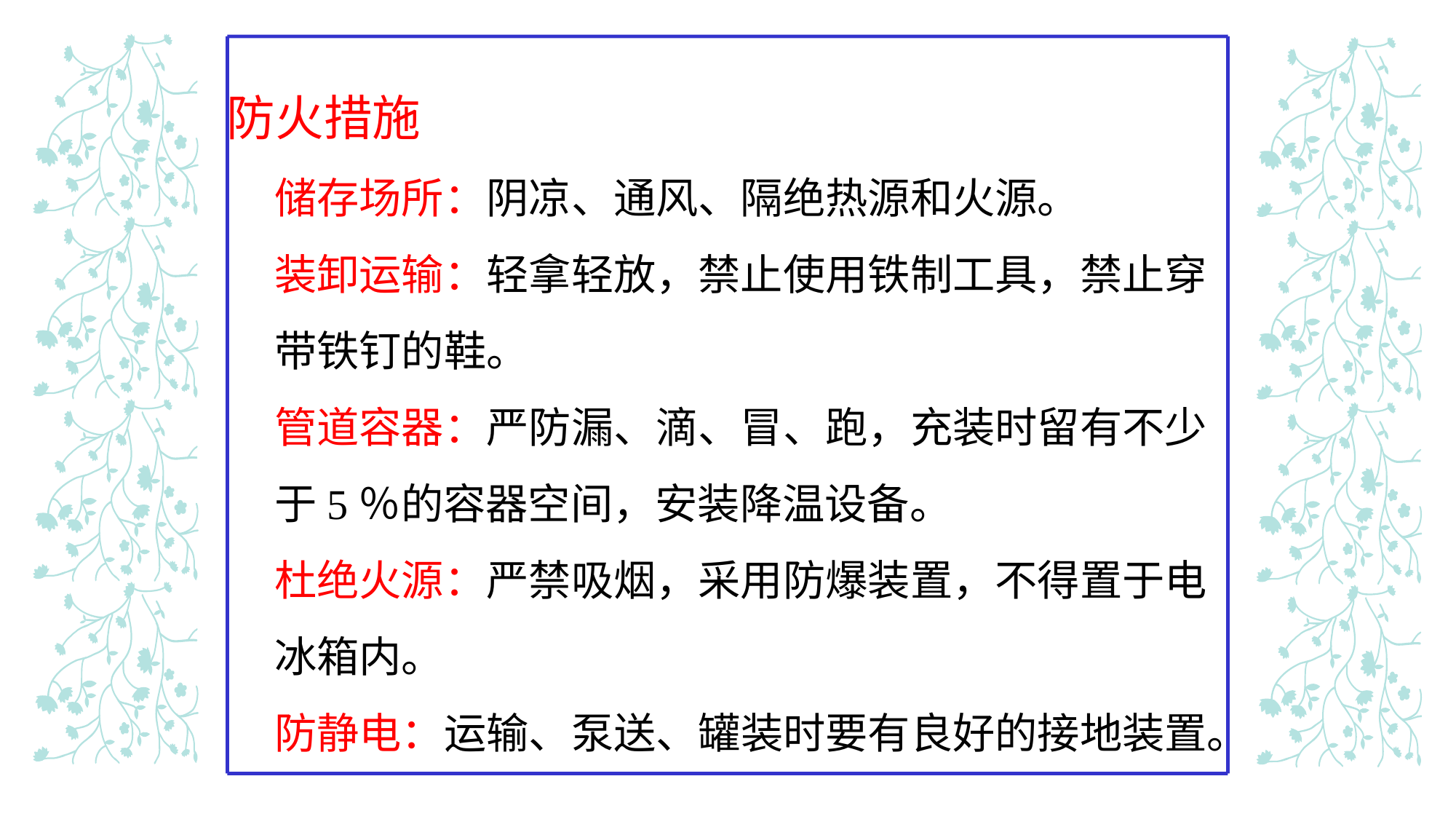

防火措施
储存场所：阴凉、通风、隔绝热源和火源。
装卸运输：轻拿轻放，禁止使用铁制工具，禁止穿带铁钉的鞋。
管道容器：严防漏、滴、冒、跑，充装时留有不少于5％的容器空间，安装降温设备。
杜绝火源：严禁吸烟，采用防爆装置，不得置于电冰箱内。
防静电：运输、泵送、罐装时要有良好的接地装置。